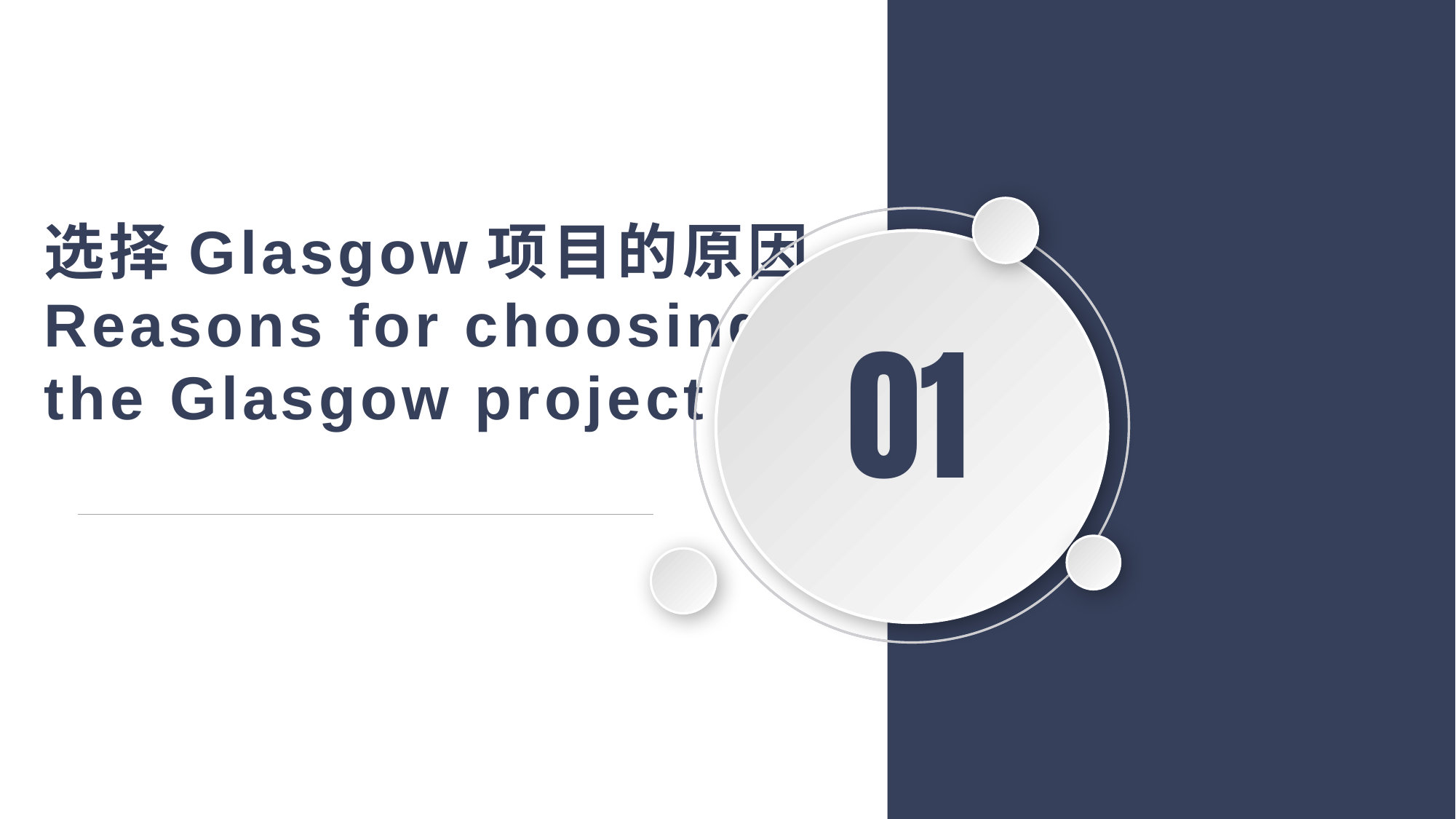

选择Glasgow项目的原因
Reasons for choosing the Glasgow project

 01